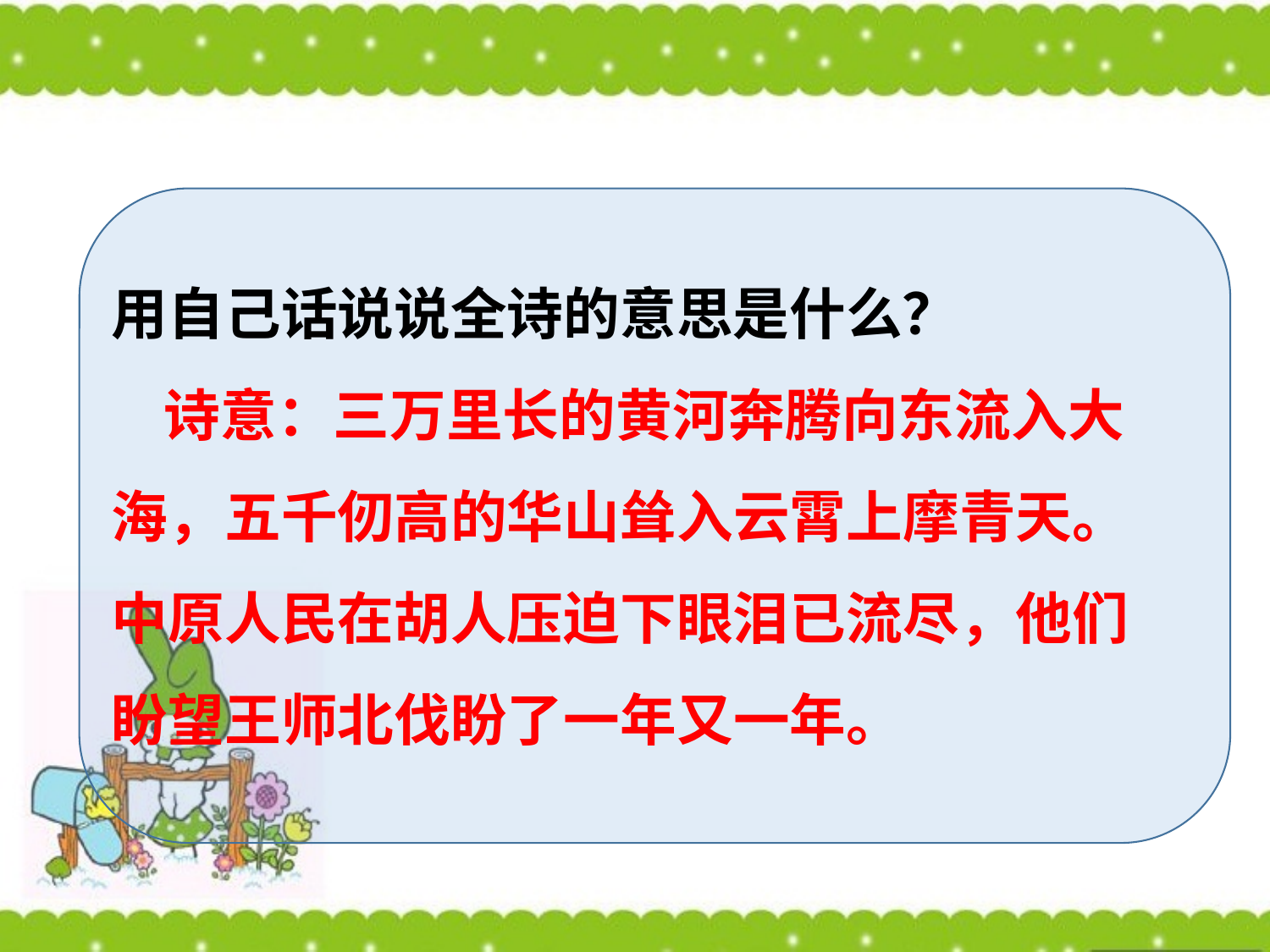

用自己话说说全诗的意思是什么？
   诗意：三万里长的黄河奔腾向东流入大海，五千仞高的华山耸入云霄上摩青天。中原人民在胡人压迫下眼泪已流尽，他们盼望王师北伐盼了一年又一年。